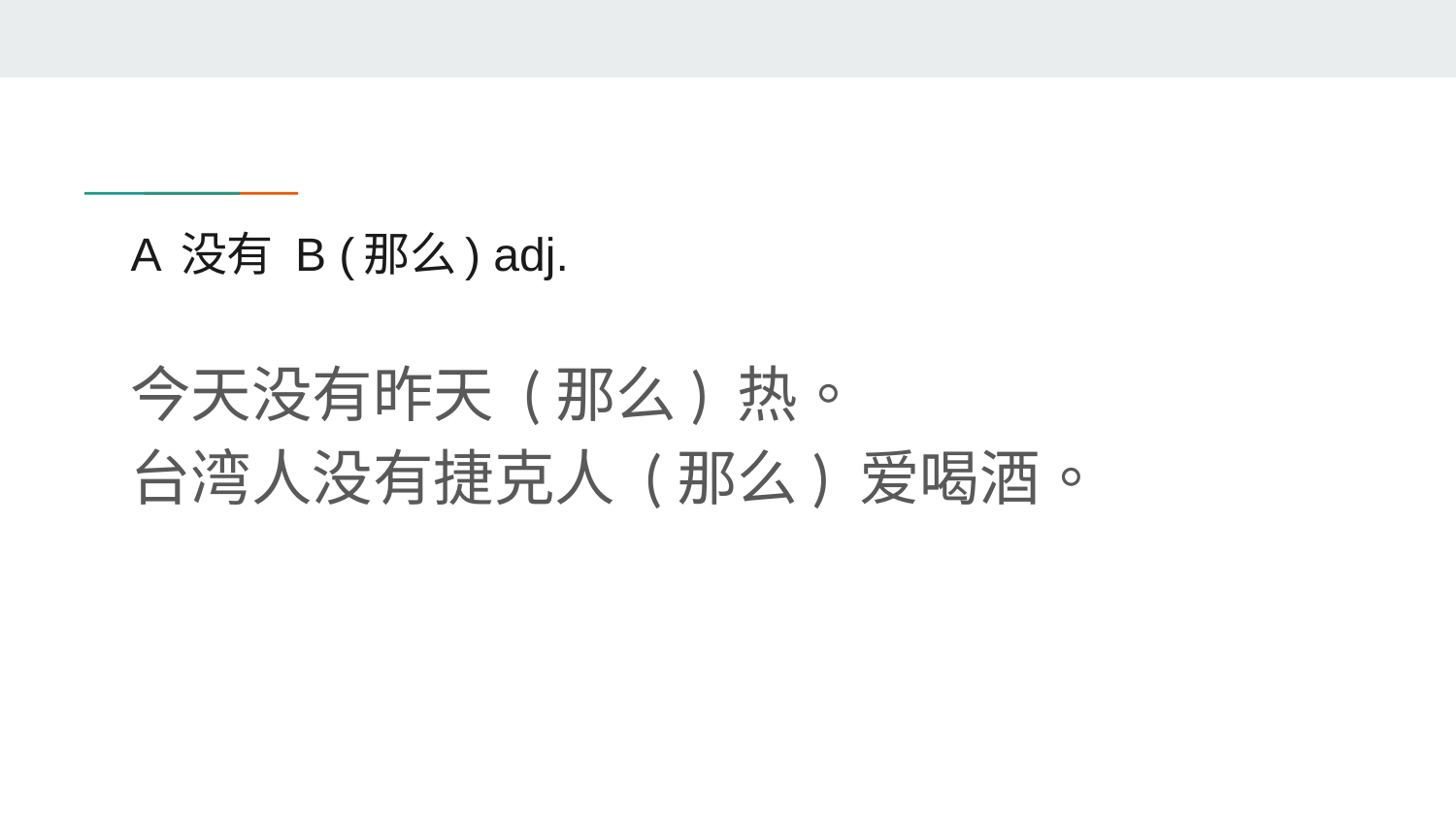

# A 没有 B (那么) adj.
今天没有昨天 (那么) 热。
台湾人没有捷克人 (那么) 爱喝酒。